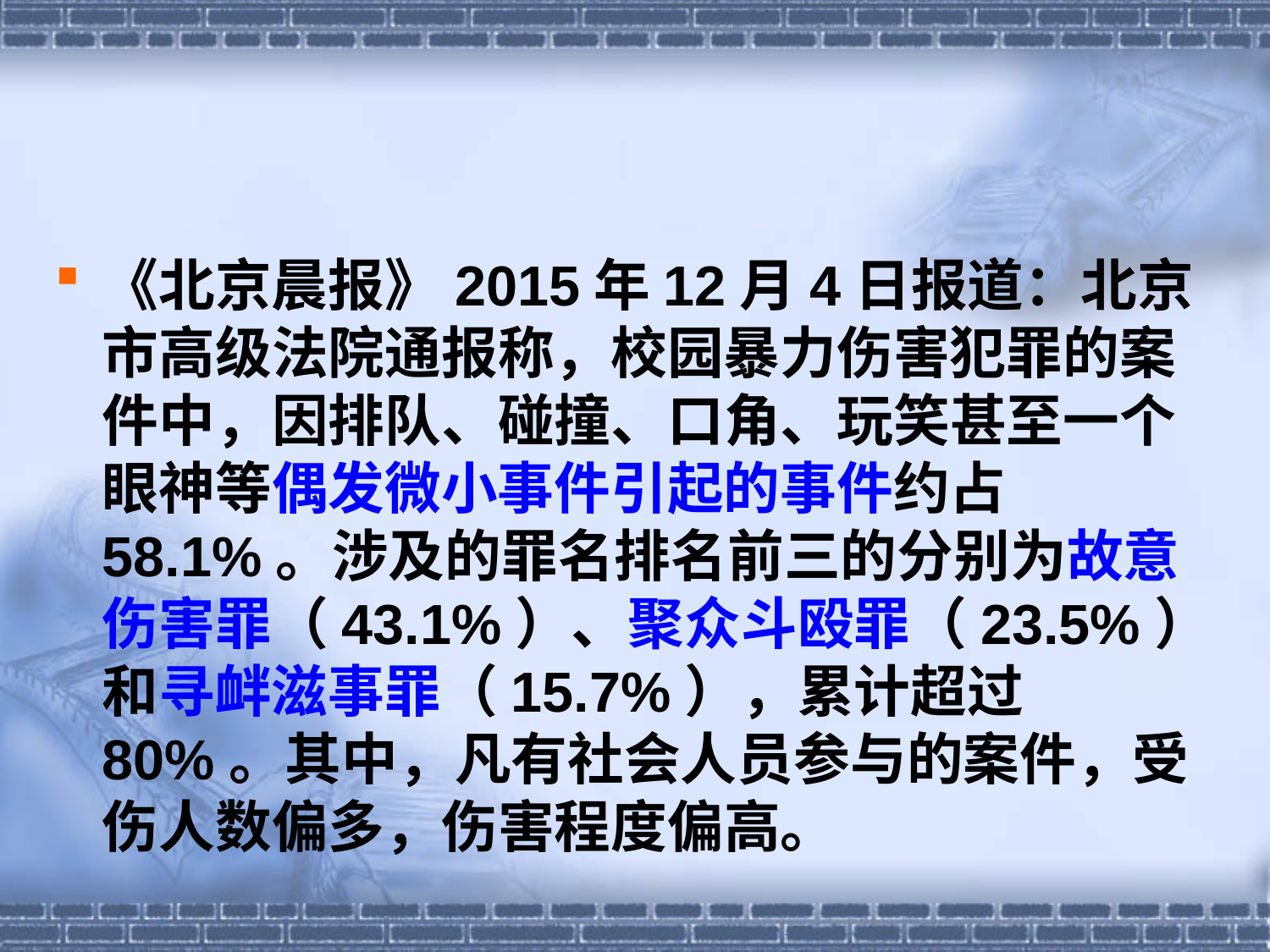

#
《北京晨报》2015年12月4日报道：北京市高级法院通报称，校园暴力伤害犯罪的案件中，因排队、碰撞、口角、玩笑甚至一个眼神等偶发微小事件引起的事件约占58.1%。涉及的罪名排名前三的分别为故意伤害罪（43.1%）、聚众斗殴罪（23.5%）和寻衅滋事罪（15.7%），累计超过80%。其中，凡有社会人员参与的案件，受伤人数偏多，伤害程度偏高。